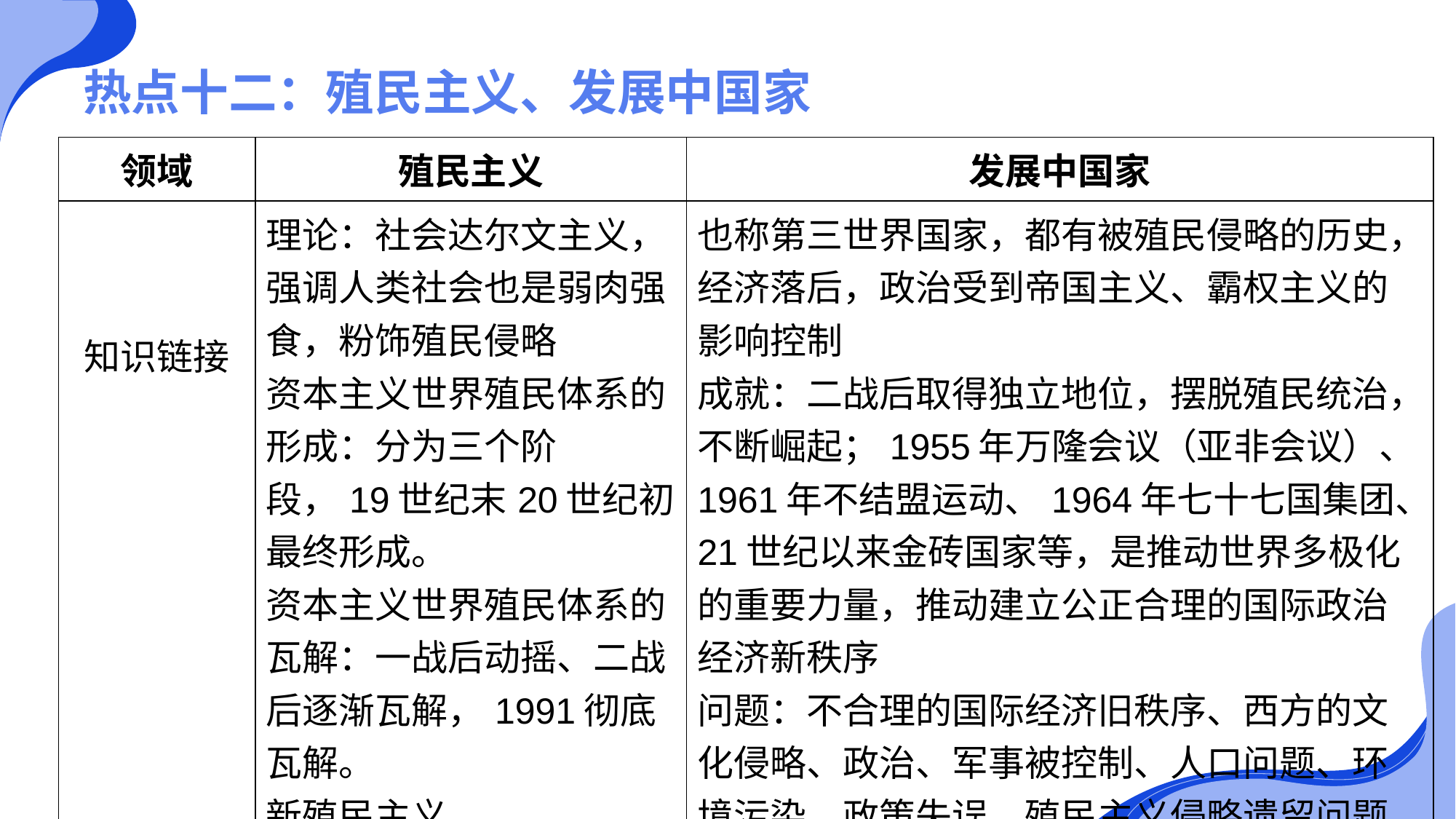

# 热点十二：殖民主义、发展中国家
| 领域 | 殖民主义 | 发展中国家 |
| --- | --- | --- |
| 知识链接 | 理论：社会达尔文主义，强调人类社会也是弱肉强食，粉饰殖民侵略 资本主义世界殖民体系的形成：分为三个阶段，19世纪末20世纪初最终形成。 资本主义世界殖民体系的瓦解：一战后动摇、二战后逐渐瓦解，1991彻底瓦解。 新殖民主义 | 也称第三世界国家，都有被殖民侵略的历史，经济落后，政治受到帝国主义、霸权主义的影响控制 成就：二战后取得独立地位，摆脱殖民统治，不断崛起；1955年万隆会议（亚非会议）、1961年不结盟运动、1964年七十七国集团、21世纪以来金砖国家等，是推动世界多极化的重要力量，推动建立公正合理的国际政治经济新秩序 问题：不合理的国际经济旧秩序、西方的文化侵略、政治、军事被控制、人口问题、环境污染、政策失误、殖民主义侵略遗留问题 |